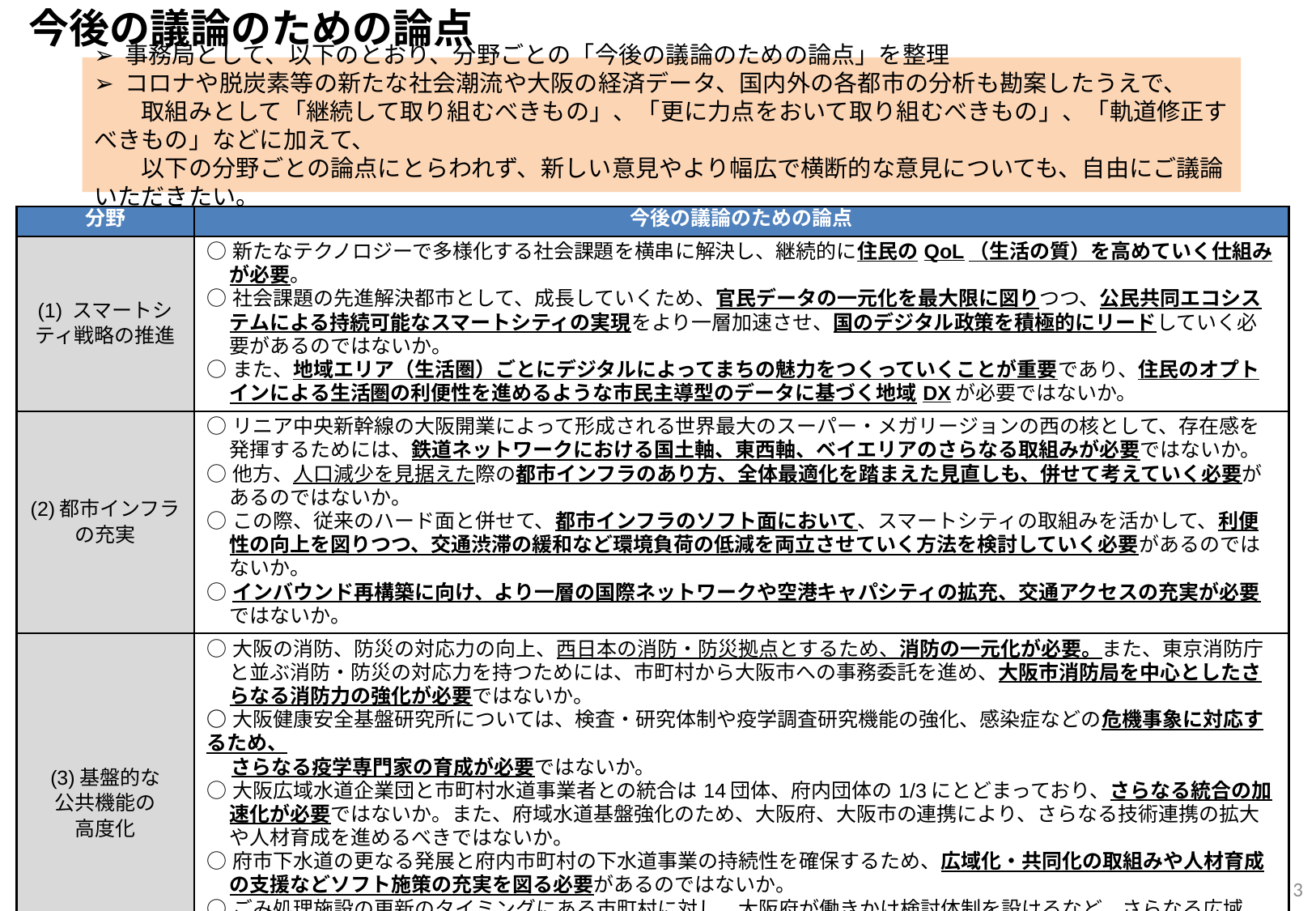

今後の議論のための論点
➢ 事務局として、以下のとおり、分野ごとの「今後の議論のための論点」を整理
➢ コロナや脱炭素等の新たな社会潮流や大阪の経済データ、国内外の各都市の分析も勘案したうえで、
　　取組みとして「継続して取り組むべきもの」、「更に力点をおいて取り組むべきもの」、「軌道修正すべきもの」などに加えて、
　　以下の分野ごとの論点にとらわれず、新しい意見やより幅広で横断的な意見についても、自由にご議論いただきたい。
| 分野 | 今後の議論のための論点 |
| --- | --- |
| (1) スマートシティ戦略の推進 | ○新たなテクノロジーで多様化する社会課題を横串に解決し、継続的に住民のQoL（生活の質）を高めていく仕組みが必要。 ○社会課題の先進解決都市として、成長していくため、官民データの一元化を最大限に図りつつ、公民共同エコシステムによる持続可能なスマートシティの実現をより一層加速させ、国のデジタル政策を積極的にリードしていく必要があるのではないか。 ○また、地域エリア（生活圏）ごとにデジタルによってまちの魅力をつくっていくことが重要であり、住民のオプトインによる生活圏の利便性を進めるような市民主導型のデータに基づく地域DXが必要ではないか。 |
| (2)都市インフラ の充実 | ○リニア中央新幹線の大阪開業によって形成される世界最大のスーパー・メガリージョンの西の核として、存在感を発揮するためには、鉄道ネットワークにおける国土軸、東西軸、ベイエリアのさらなる取組みが必要ではないか。 ○他方、人口減少を見据えた際の都市インフラのあり方、全体最適化を踏まえた見直しも、併せて考えていく必要があるのではないか。 ○この際、従来のハード面と併せて、都市インフラのソフト面において、スマートシティの取組みを活かして、利便性の向上を図りつつ、交通渋滞の緩和など環境負荷の低減を両立させていく方法を検討していく必要があるのではないか。 ○インバウンド再構築に向け、より一層の国際ネットワークや空港キャパシティの拡充、交通アクセスの充実が必要ではないか。 |
| (3)基盤的な 公共機能の 高度化 | ○大阪の消防、防災の対応力の向上、西日本の消防・防災拠点とするため、消防の一元化が必要。また、東京消防庁と並ぶ消防・防災の対応力を持つためには、市町村から大阪市への事務委託を進め、大阪市消防局を中心としたさらなる消防力の強化が必要ではないか。 ○大阪健康安全基盤研究所については、検査・研究体制や疫学調査研究機能の強化、感染症などの危機事象に対応するため、 　 さらなる疫学専門家の育成が必要ではないか。 ○大阪広域水道企業団と市町村水道事業者との統合は14団体、府内団体の1/3にとどまっており、さらなる統合の加速化が必要ではないか。また、府域水道基盤強化のため、大阪府、大阪市の連携により、さらなる技術連携の拡大や人材育成を進めるべきではないか。 ○府市下水道の更なる発展と府内市町村の下水道事業の持続性を確保するため、広域化・共同化の取組みや人材育成の支援などソフト施策の充実を図る必要があるのではないか。 ○ごみ処理施設の更新のタイミングにある市町村に対し、大阪府が働きかけ検討体制を設けるなど、さらなる広域化・集約化が必要ではないか。また、ごみ焼却施設は、地域のエネルギーセンターや災害時の防災拠点としての機能を有することができるため、公共機能の高度化に資する整備の働きかけが必要ではないか。 |
3